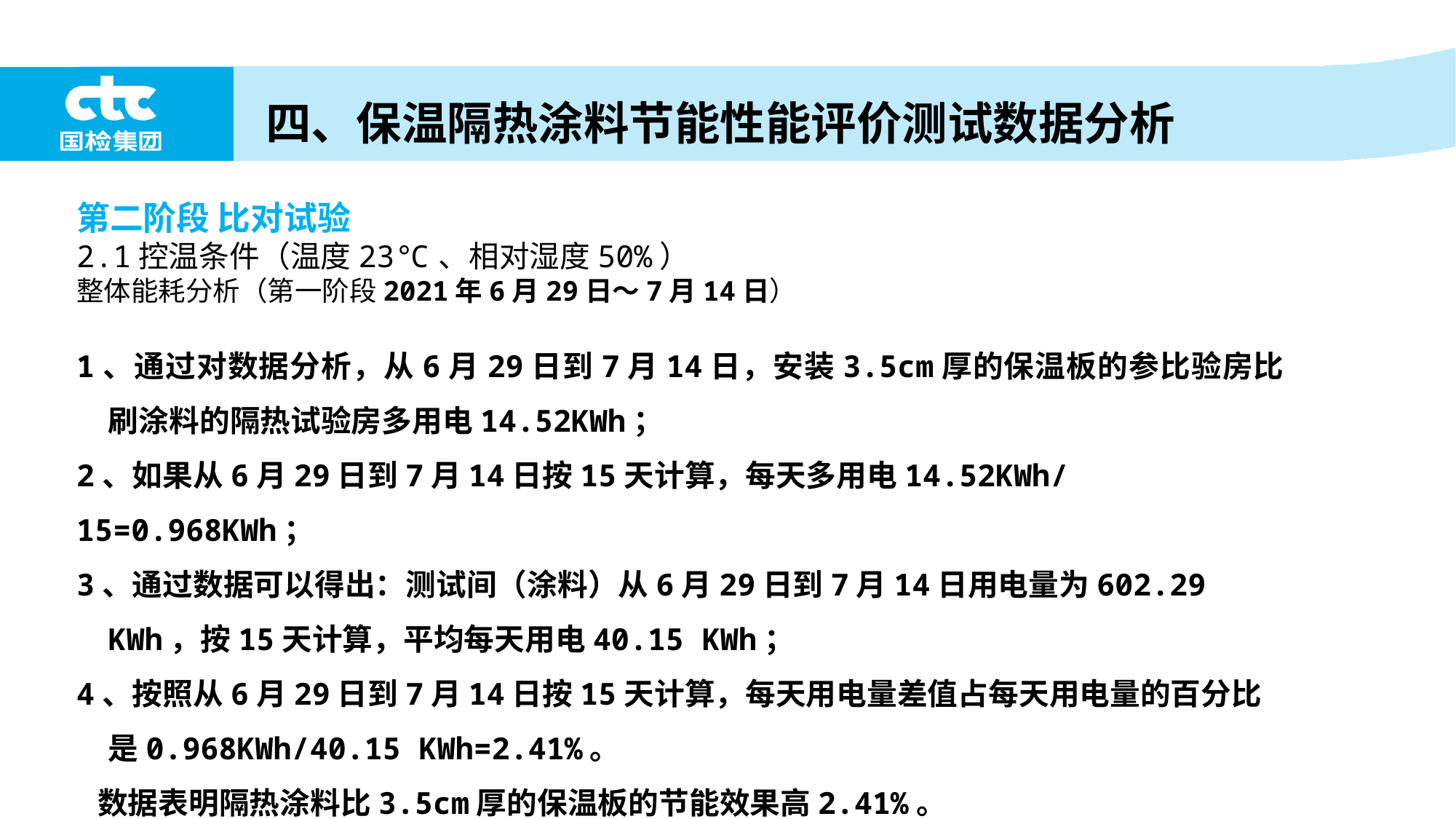

四、保温隔热涂料节能性能评价测试数据分析
第二阶段 比对试验
2.1控温条件（温度23℃、相对湿度50%）
整体能耗分析（第一阶段2021年6月29日～7月14日）
1、通过对数据分析，从6月29日到7月14日，安装3.5cm厚的保温板的参比验房比刷涂料的隔热试验房多用电14.52KWh；
2、如果从6月29日到7月14日按15天计算，每天多用电14.52KWh/15=0.968KWh；
3、通过数据可以得出：测试间（涂料）从6月29日到7月14日用电量为602.29 KWh，按15天计算，平均每天用电40.15 KWh；
4、按照从6月29日到7月14日按15天计算，每天用电量差值占每天用电量的百分比是0.968KWh/40.15 KWh=2.41%。
  数据表明隔热涂料比3.5cm厚的保温板的节能效果高2.41%。